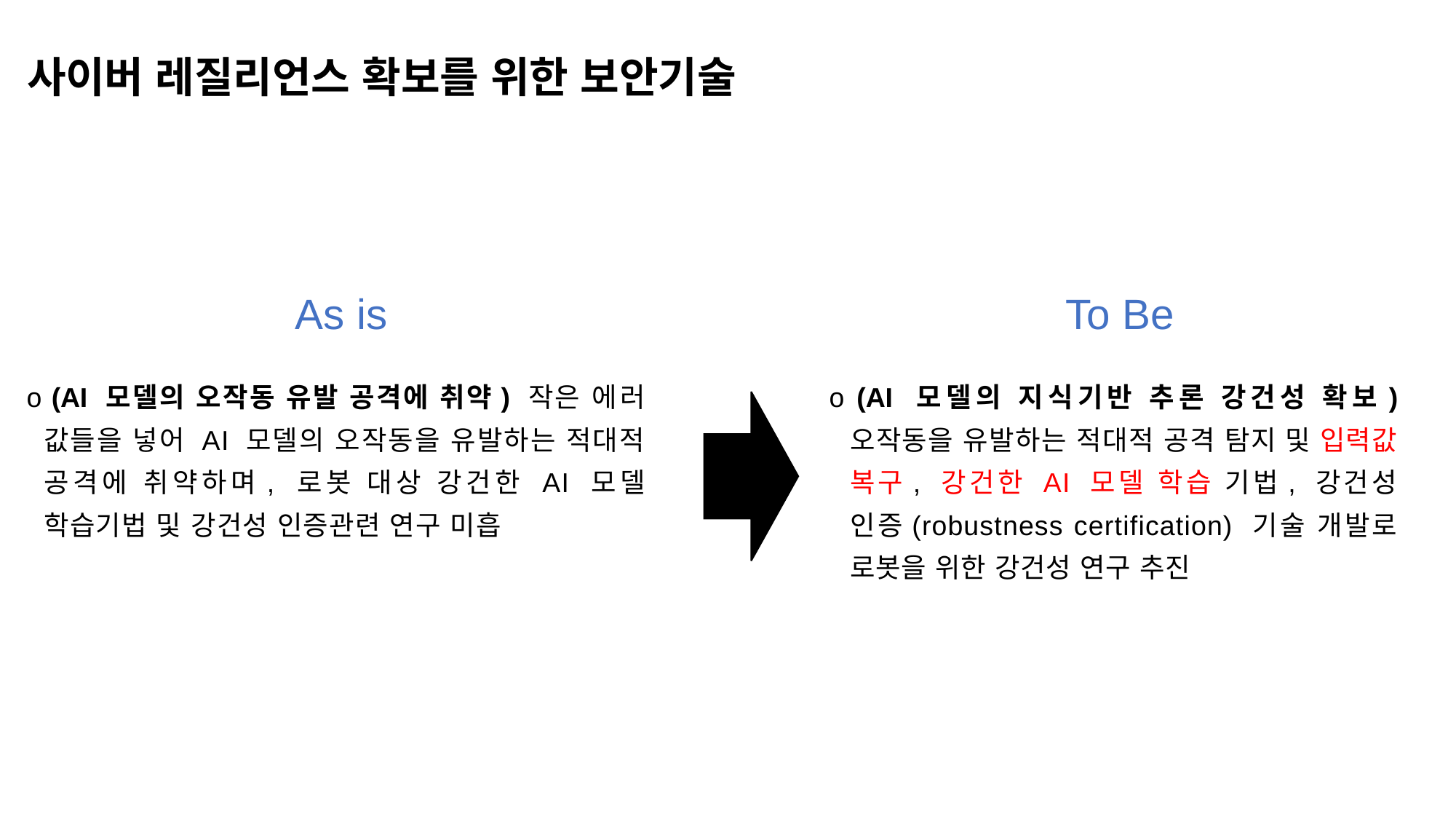

사이버 레질리언스 확보를 위한 보안기술
As is
To Be
o (AI 모델의 오작동 유발 공격에 취약) 작은 에러 값들을 넣어 AI 모델의 오작동을 유발하는 적대적 공격에 취약하며, 로봇 대상 강건한 AI 모델 학습기법 및 강건성 인증관련 연구 미흡
o (AI 모델의 지식기반 추론 강건성 확보) 오작동을 유발하는 적대적 공격 탐지 및 입력값 복구, 강건한 AI 모델 학습 기법, 강건성 인증(robustness certification) 기술 개발로 로봇을 위한 강건성 연구 추진